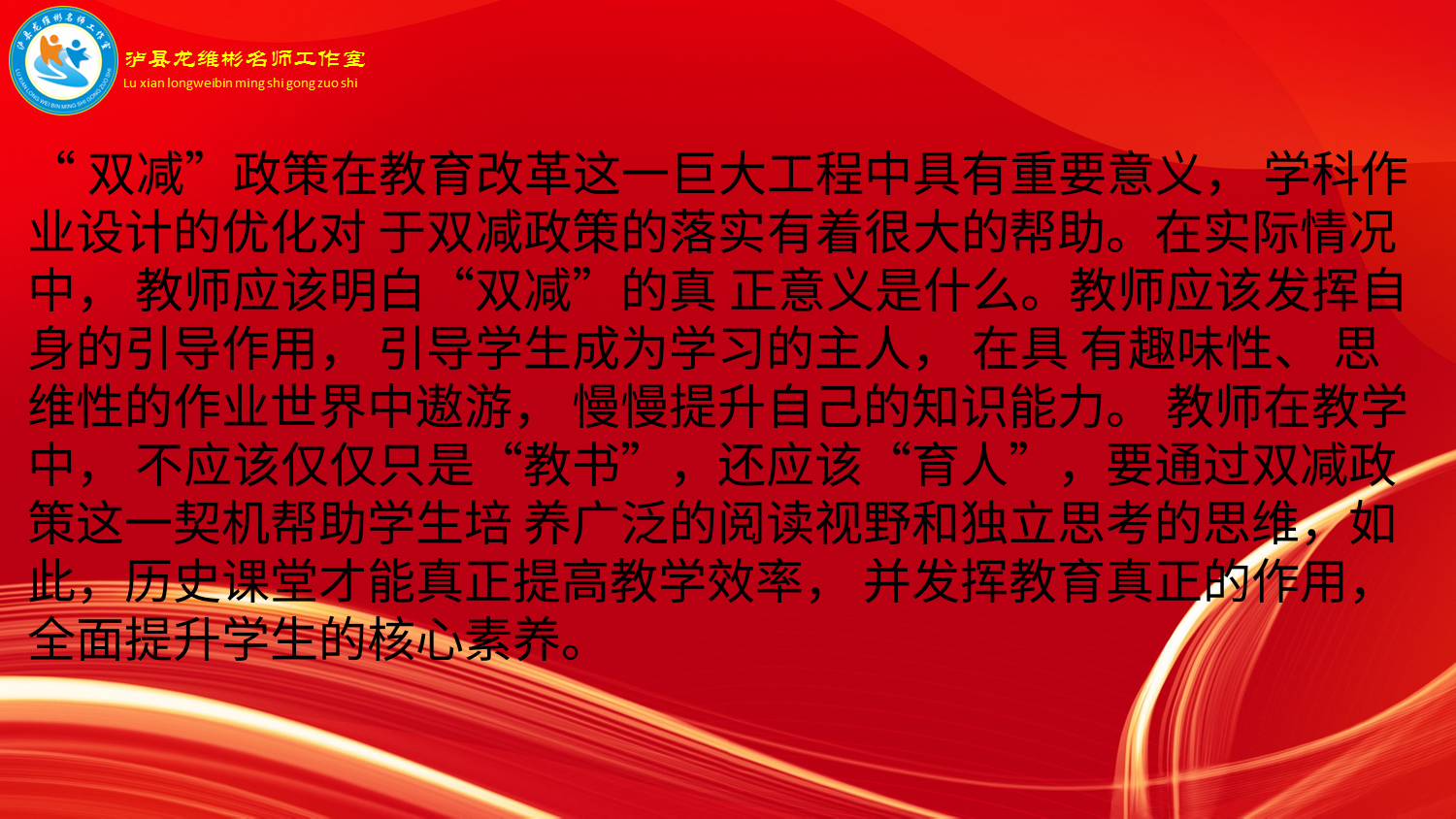

“双减”政策在教育改革这一巨大工程中具有重要意义， 学科作业设计的优化对 于双减政策的落实有着很大的帮助。在实际情况中， 教师应该明白“双减”的真 正意义是什么。教师应该发挥自身的引导作用， 引导学生成为学习的主人， 在具 有趣味性、 思维性的作业世界中遨游， 慢慢提升自己的知识能力。 教师在教学中， 不应该仅仅只是“教书”，还应该“育人”，要通过双减政策这一契机帮助学生培 养广泛的阅读视野和独立思考的思维，如此，历史课堂才能真正提高教学效率， 并发挥教育真正的作用，全面提升学生的核心素养。